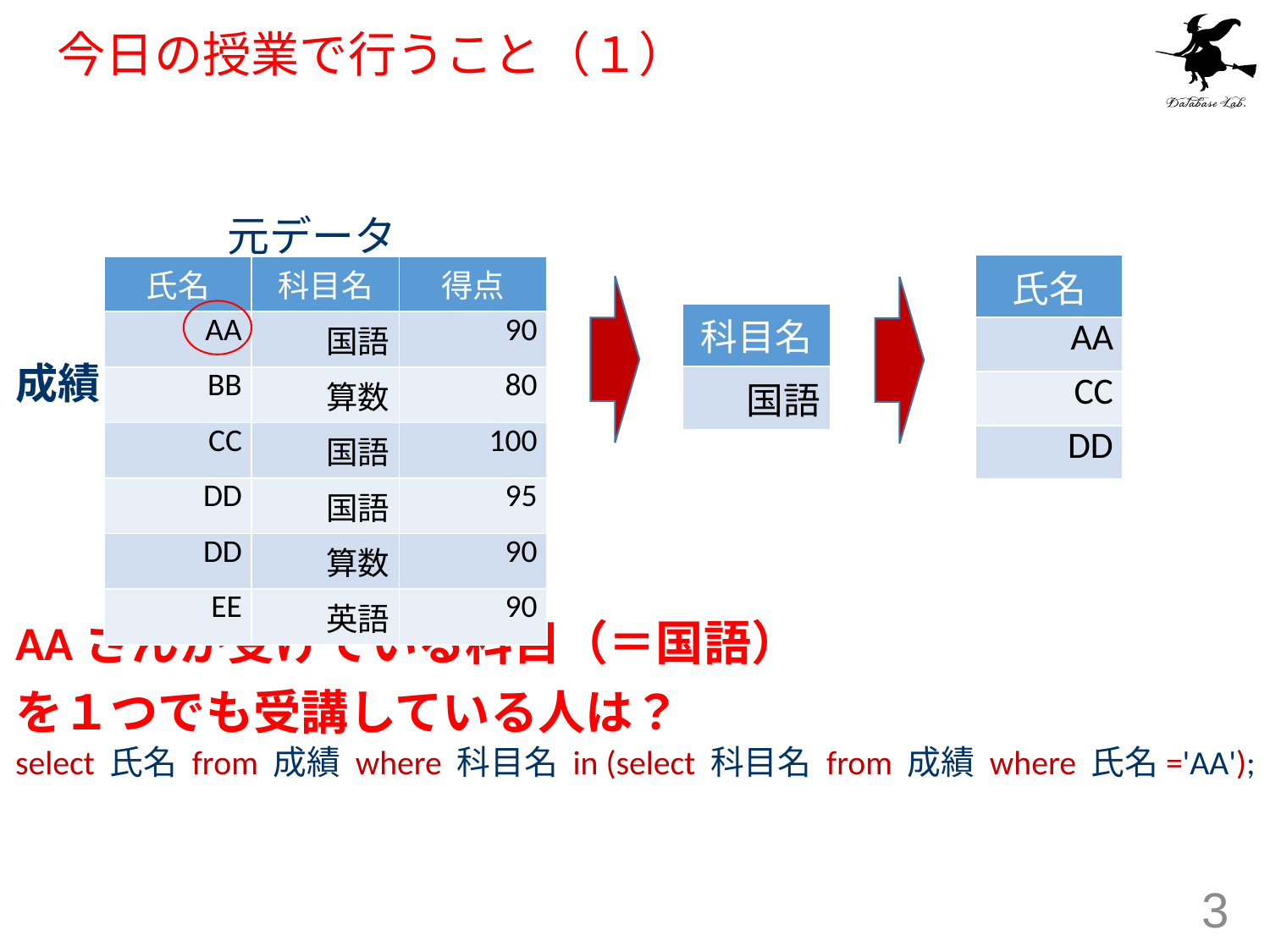

# 今日の授業で行うこと（１）
元データ
| 氏名 |
| --- |
| AA |
| CC |
| DD |
| 氏名 | 科目名 | 得点 |
| --- | --- | --- |
| AA | 国語 | 90 |
| BB | 算数 | 80 |
| CC | 国語 | 100 |
| DD | 国語 | 95 |
| DD | 算数 | 90 |
| EE | 英語 | 90 |

| 科目名 |
| --- |
| 国語 |
成績
AAさんが受けている科目（＝国語）
を１つでも受講している人は？
select 氏名 from 成績 where 科目名 in (select 科目名 from 成績 where 氏名='AA');
3